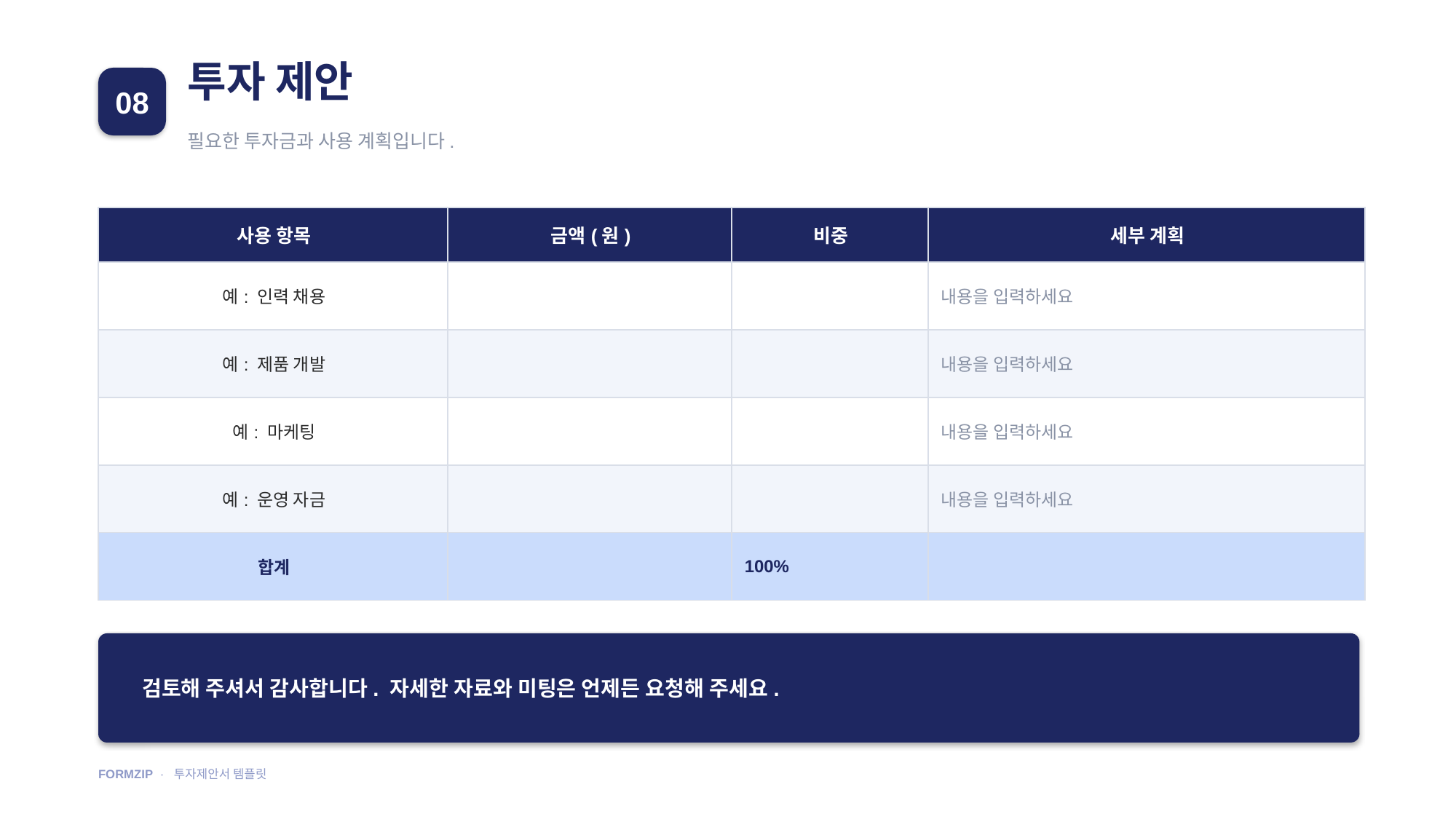

투자 제안
08
필요한 투자금과 사용 계획입니다.
| 사용 항목 | 금액(원) | 비중 | 세부 계획 |
| --- | --- | --- | --- |
| 예: 인력 채용 |  |  | 내용을 입력하세요 |
| 예: 제품 개발 |  |  | 내용을 입력하세요 |
| 예: 마케팅 |  |  | 내용을 입력하세요 |
| 예: 운영 자금 |  |  | 내용을 입력하세요 |
| 합계 |  | 100% |  |

검토해 주셔서 감사합니다. 자세한 자료와 미팅은 언제든 요청해 주세요.
FORMZIP  ·  투자제안서 템플릿